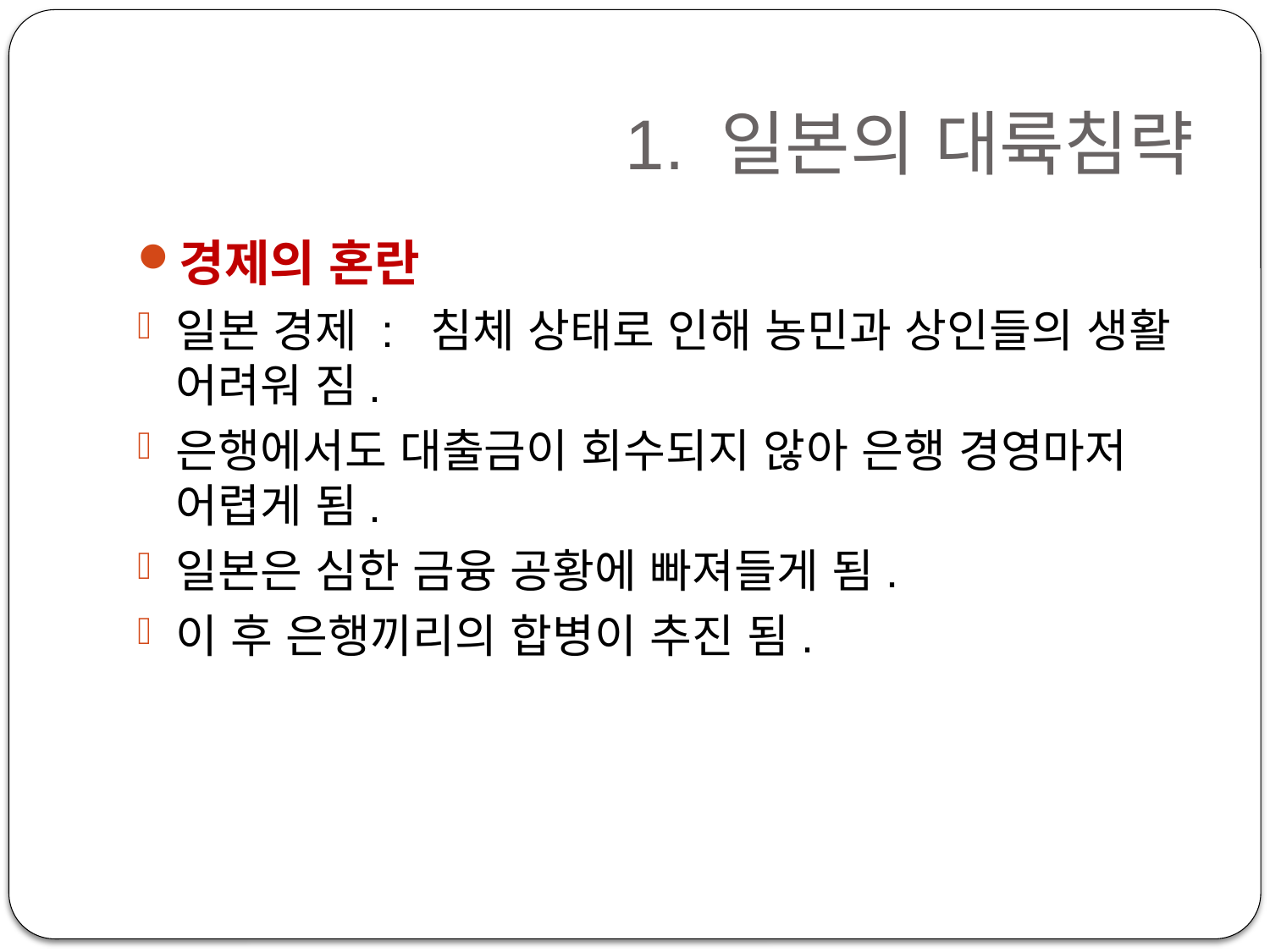

# 1. 일본의 대륙침략
경제의 혼란
일본 경제 :  침체 상태로 인해 농민과 상인들의 생활 어려워 짐.
은행에서도 대출금이 회수되지 않아 은행 경영마저 어렵게 됨.
일본은 심한 금융 공황에 빠져들게 됨.
이 후 은행끼리의 합병이 추진 됨.